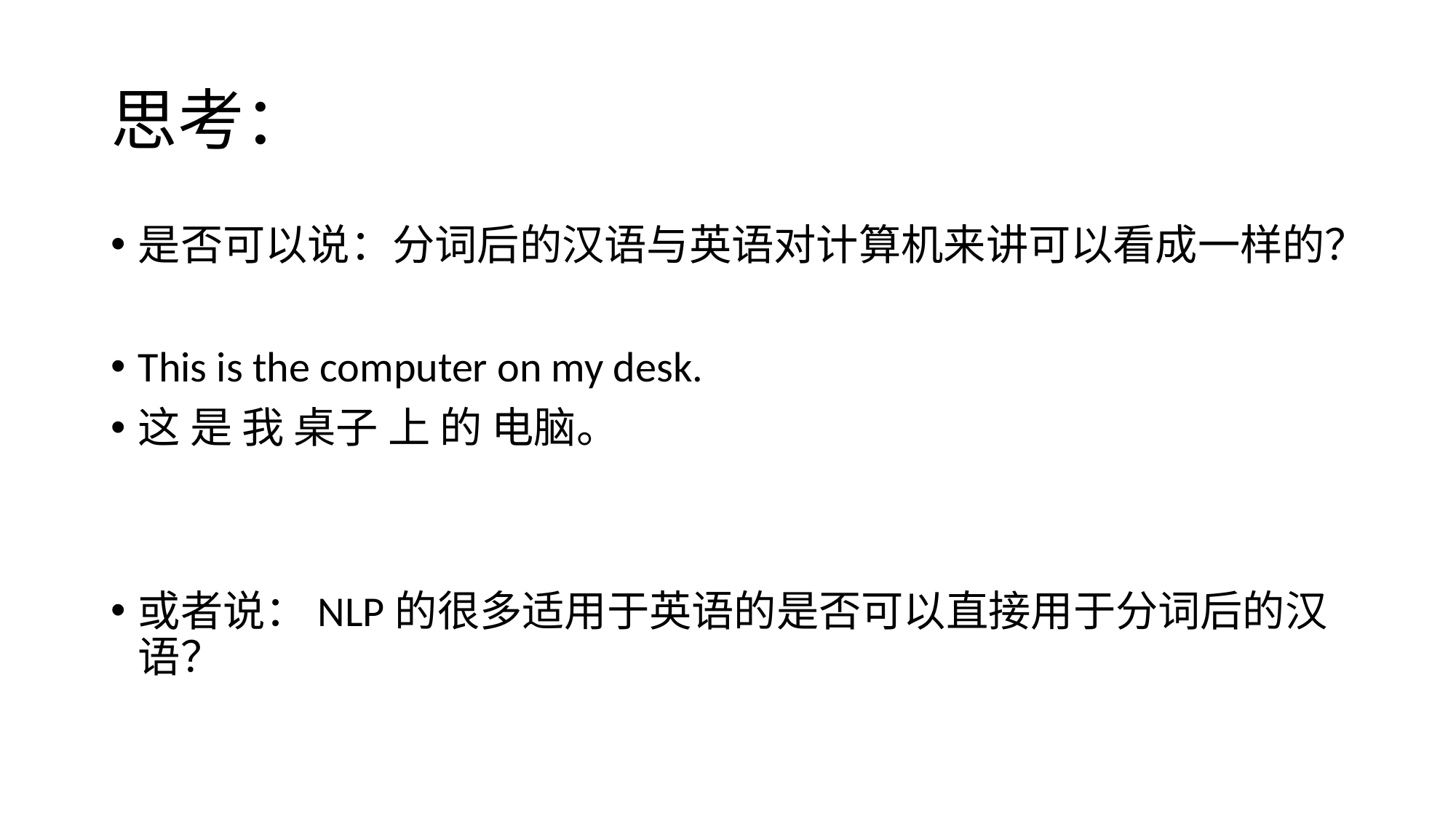

# 思考：
是否可以说：分词后的汉语与英语对计算机来讲可以看成一样的？

This is the computer on my desk.
这 是 我 桌子 上 的 电脑。

或者说：NLP的很多适用于英语的是否可以直接用于分词后的汉语？